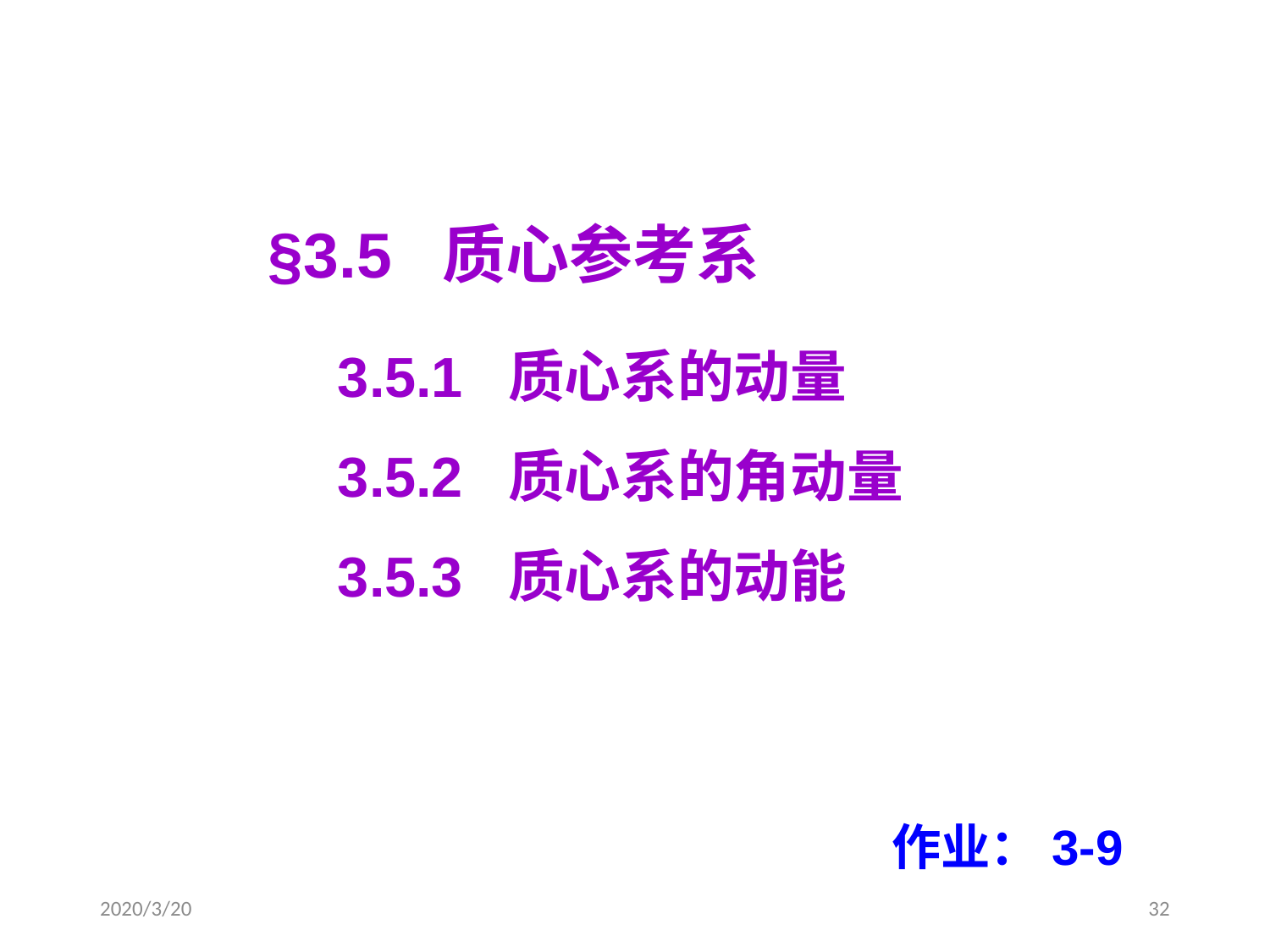

§3.5  质心参考系
3.5.1  质心系的动量
3.5.2  质心系的角动量
3.5.3  质心系的动能
作业：3-9
2020/3/20
32